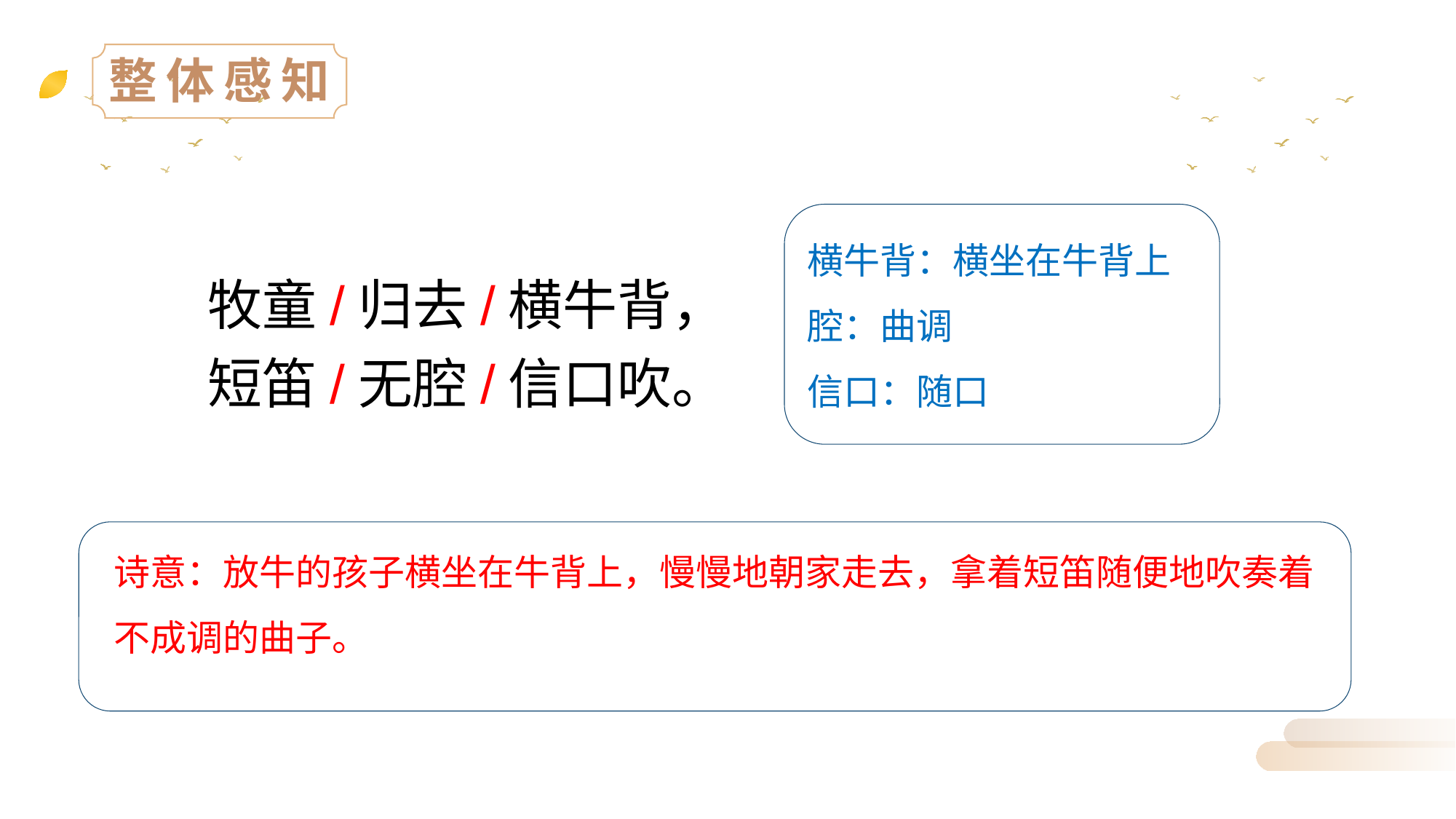

横牛背：横坐在牛背上
腔：曲调
信口：随口
牧童/归去/横牛背，
短笛/无腔/信口吹。

诗意：放牛的孩子横坐在牛背上，慢慢地朝家走去，拿着短笛随便地吹奏着不成调的曲子。